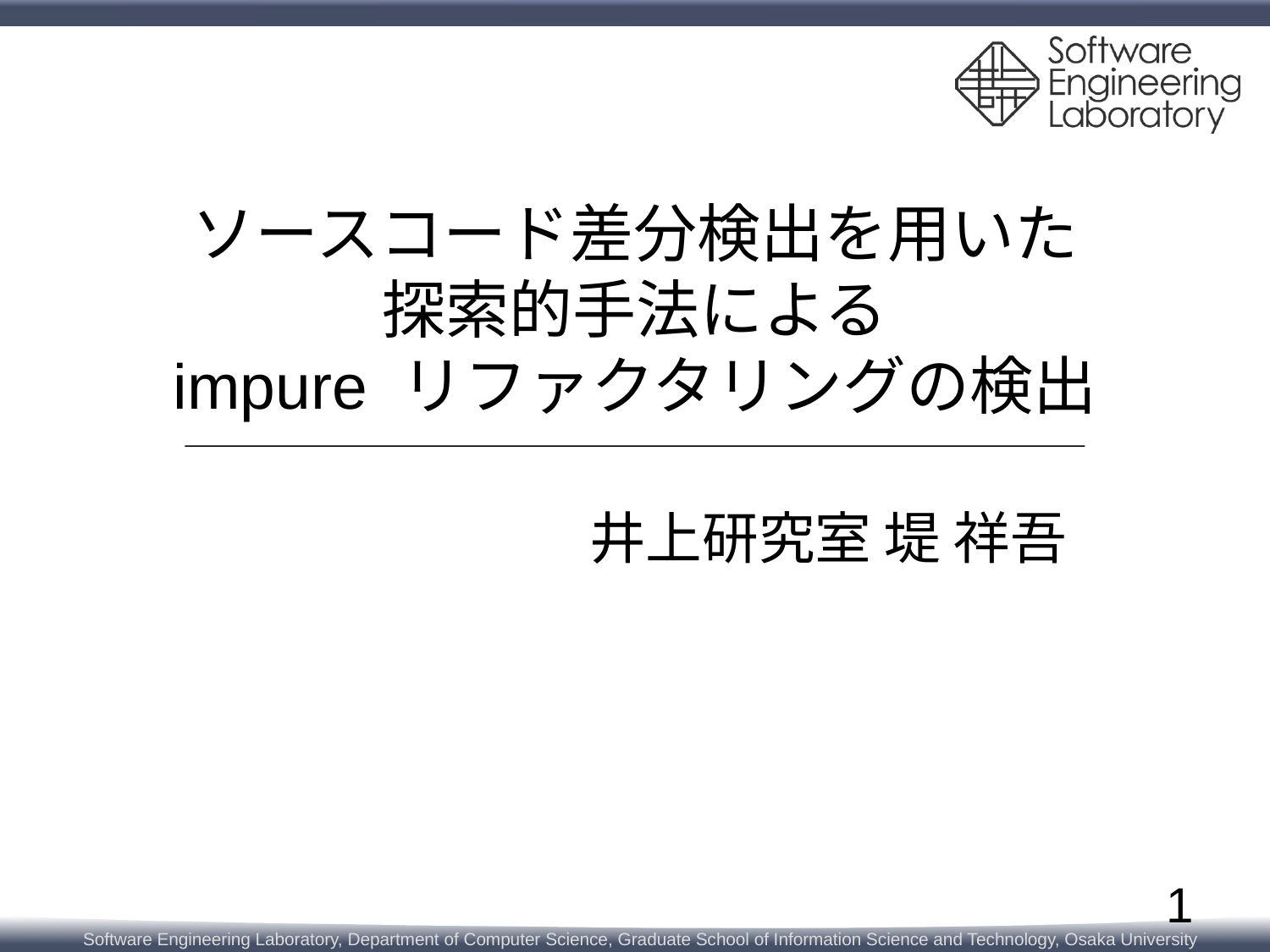

# ソースコード差分検出を用いた 探索的手法による impure リファクタリングの検出
井上研究室 堤 祥吾
1